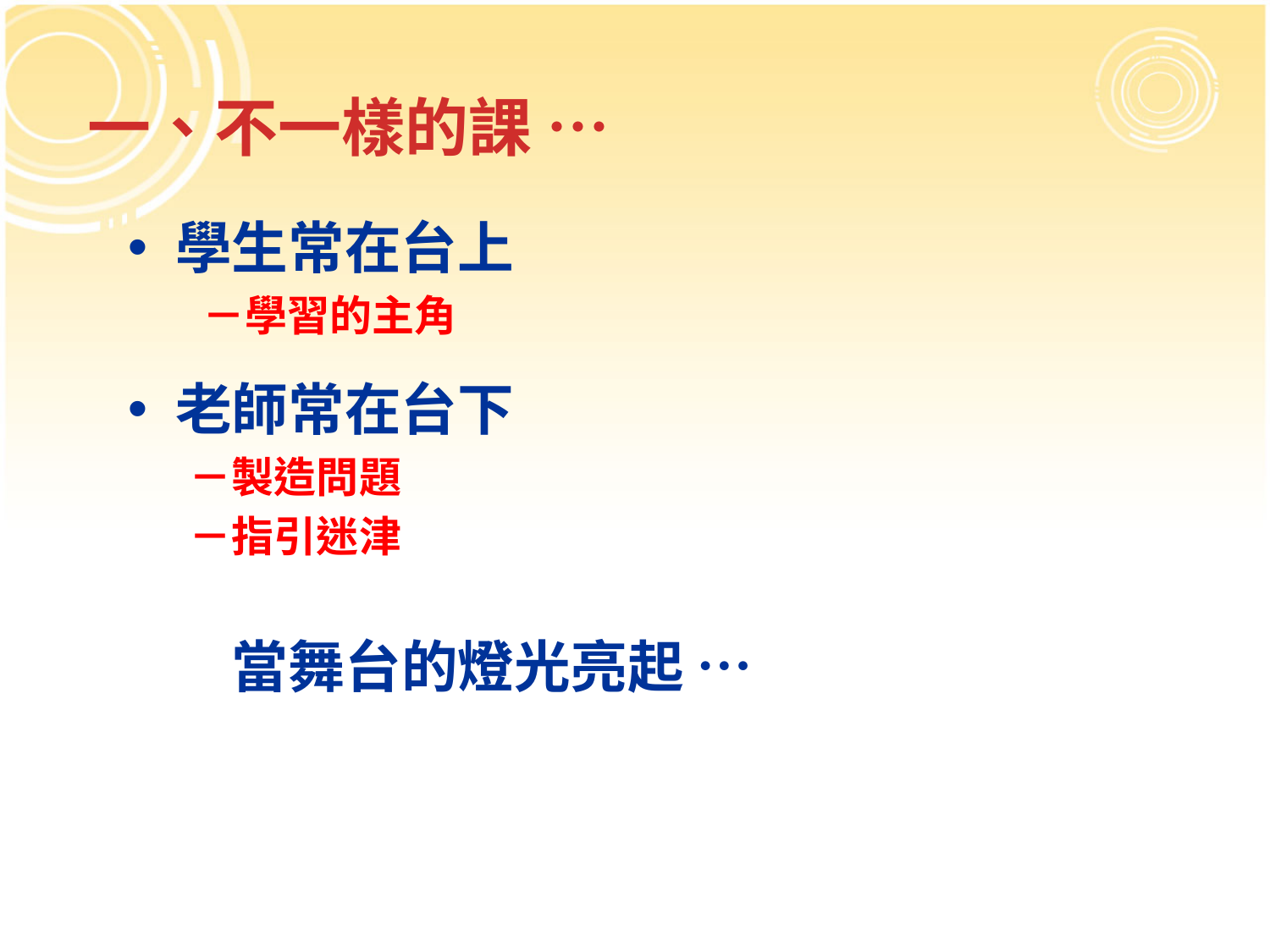

# 一、不一樣的課 …
學生常在台上
 －學習的主角
老師常在台下
－製造問題
－指引迷津

　當舞台的燈光亮起 …